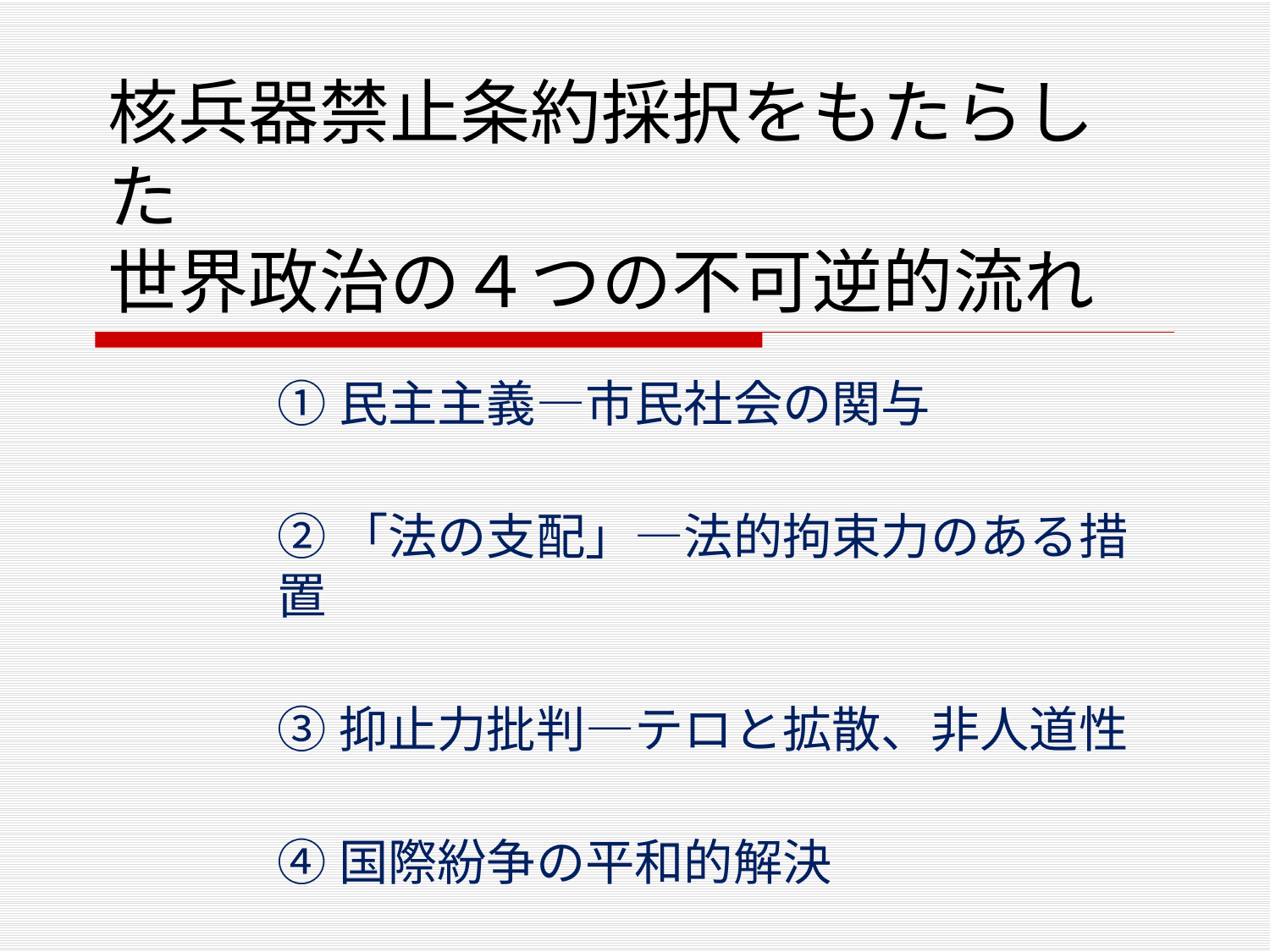

# 核兵器禁止条約採択をもたらした 世界政治の４つの不可逆的流れ
①民主主義―市民社会の関与

②「法の支配」―法的拘束力のある措置

③抑止力批判―テロと拡散、非人道性

④国際紛争の平和的解決